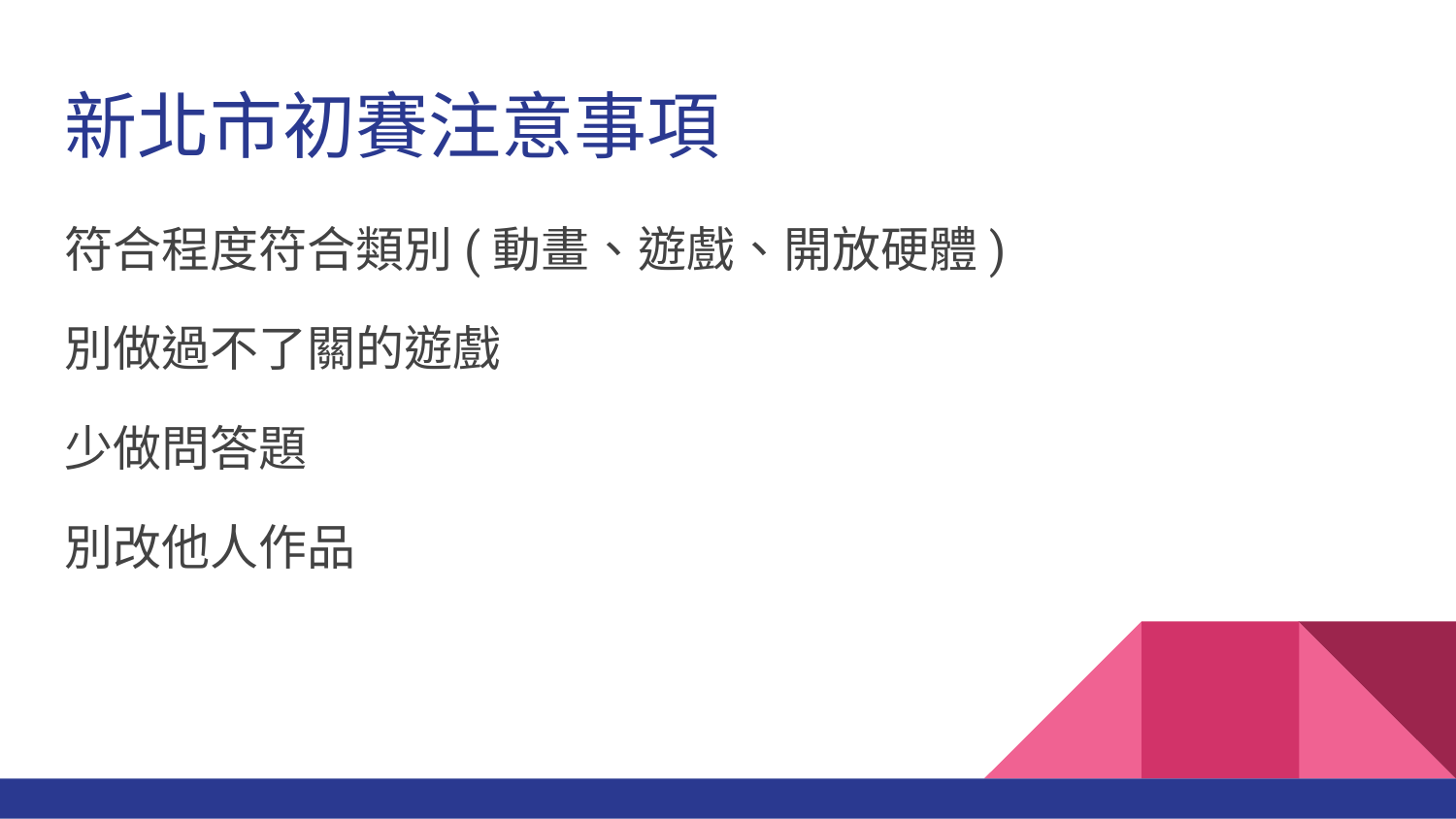

# 新北市初賽注意事項
符合程度符合類別(動畫、遊戲、開放硬體)
別做過不了關的遊戲
少做問答題
別改他人作品